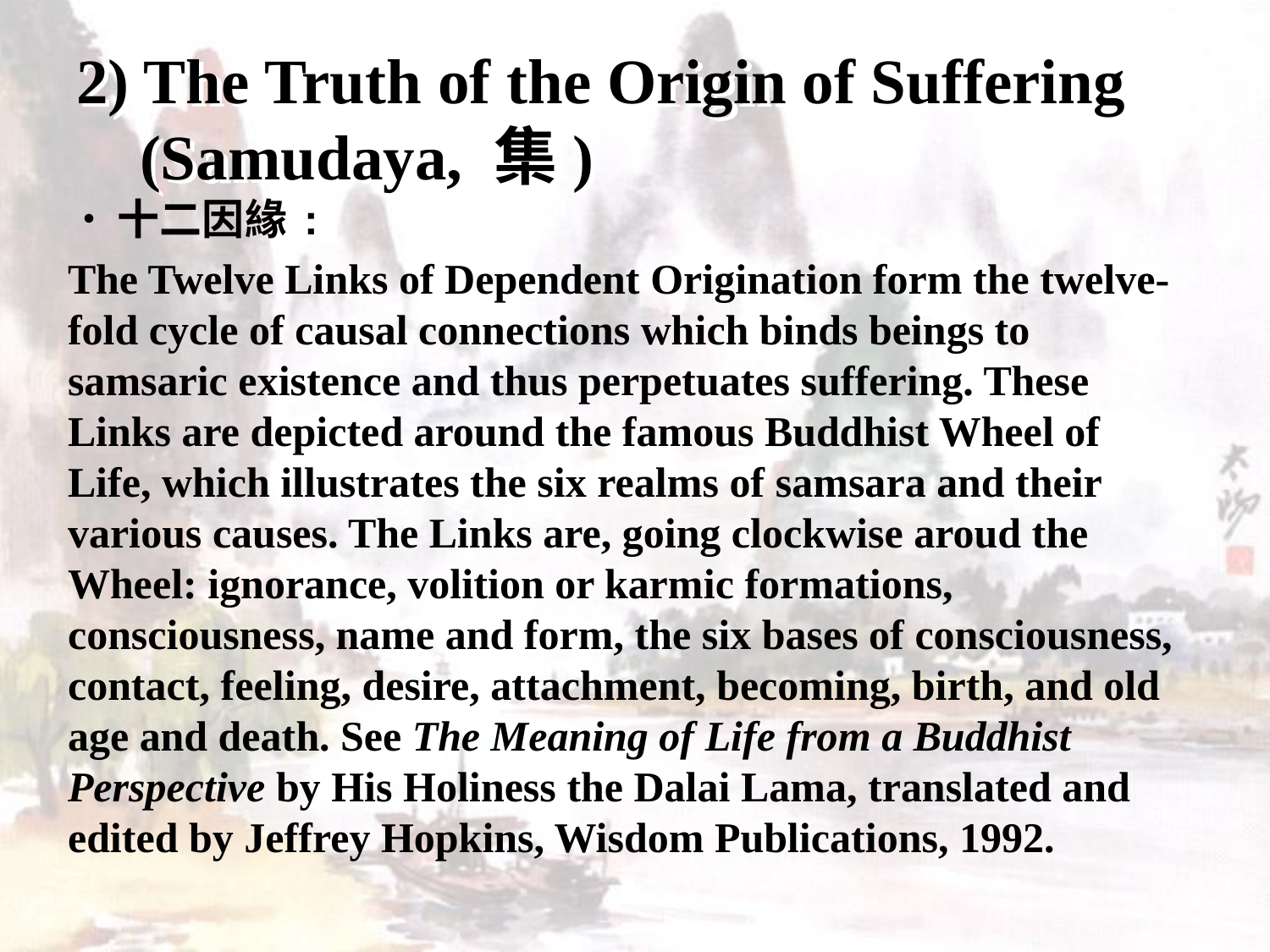

# 2) The Truth of the Origin of Suffering (Samudaya, 集)
‧十二因緣 :
The Twelve Links of Dependent Origination form the twelve-fold cycle of causal connections which binds beings to samsaric existence and thus perpetuates suffering. These Links are depicted around the famous Buddhist Wheel of Life, which illustrates the six realms of samsara and their various causes. The Links are, going clockwise aroud the Wheel: ignorance, volition or karmic formations, consciousness, name and form, the six bases of consciousness, contact, feeling, desire, attachment, becoming, birth, and old age and death. See The Meaning of Life from a Buddhist Perspective by His Holiness the Dalai Lama, translated and edited by Jeffrey Hopkins, Wisdom Publications, 1992.